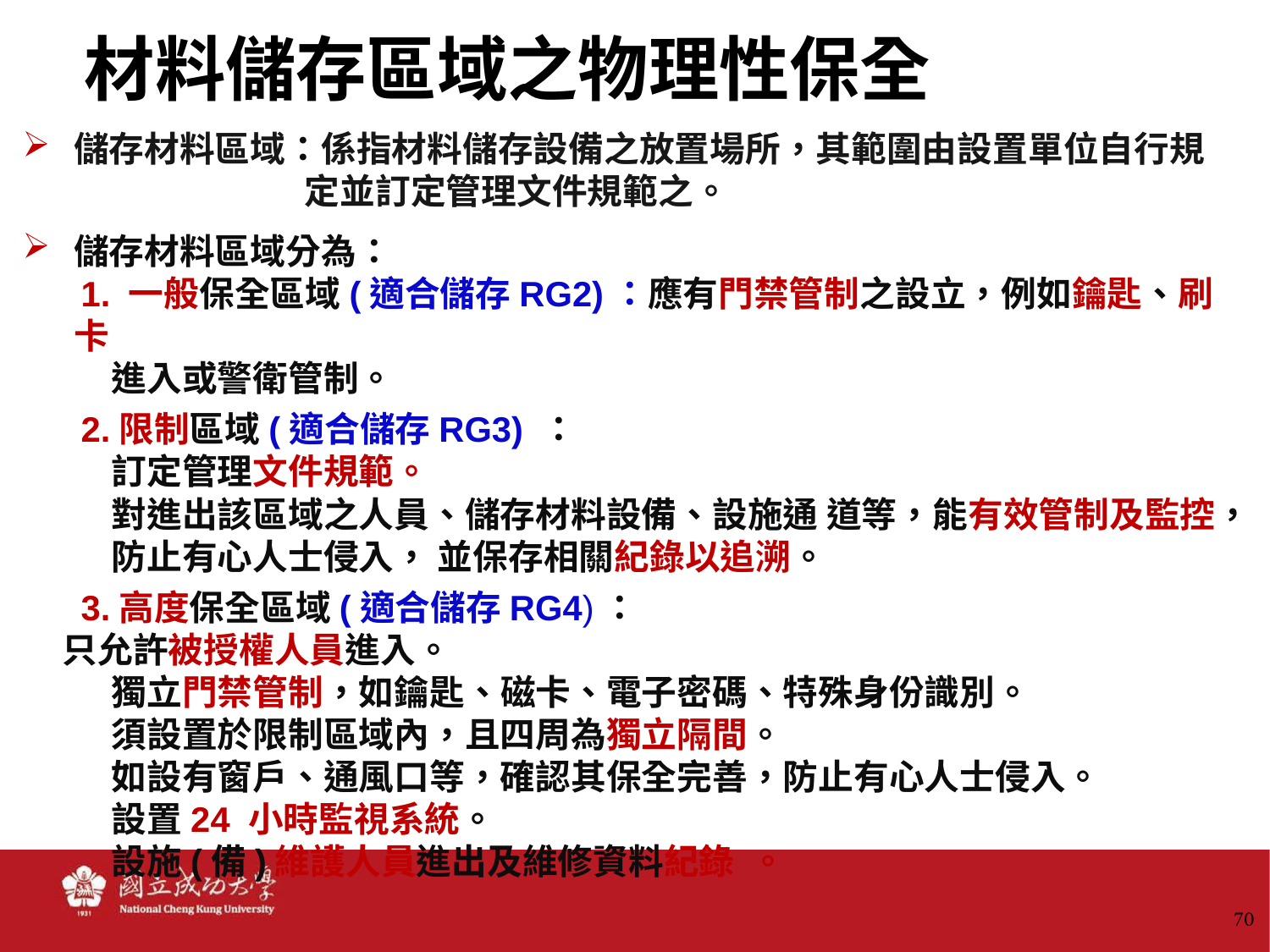

# 材料儲存區域之物理性保全
儲存材料區域：係指材料儲存設備之放置場所，其範圍由設置單位自行規
                                  定並訂定管理文件規範之。
儲存材料區域分為：
      1. 一般保全區域(適合儲存RG2)：應有門禁管制之設立，例如鑰匙、刷卡
          進入或警衛管制。
      2.限制區域(適合儲存RG3) ：
          訂定管理文件規範。
          對進出該區域之人員、儲存材料設備、設施通 道等，能有效管制及監控，
          防止有心人士侵入， 並保存相關紀錄以追溯。
      3.高度保全區域(適合儲存RG4)：
    只允許被授權人員進入。
          獨立門禁管制，如鑰匙、磁卡、電子密碼、特殊身份識別。
          須設置於限制區域內，且四周為獨立隔間。
          如設有窗戶、通風口等，確認其保全完善，防止有心人士侵入。
          設置24 小時監視系統。
          設施(備)維護人員進出及維修資料紀錄  。
70